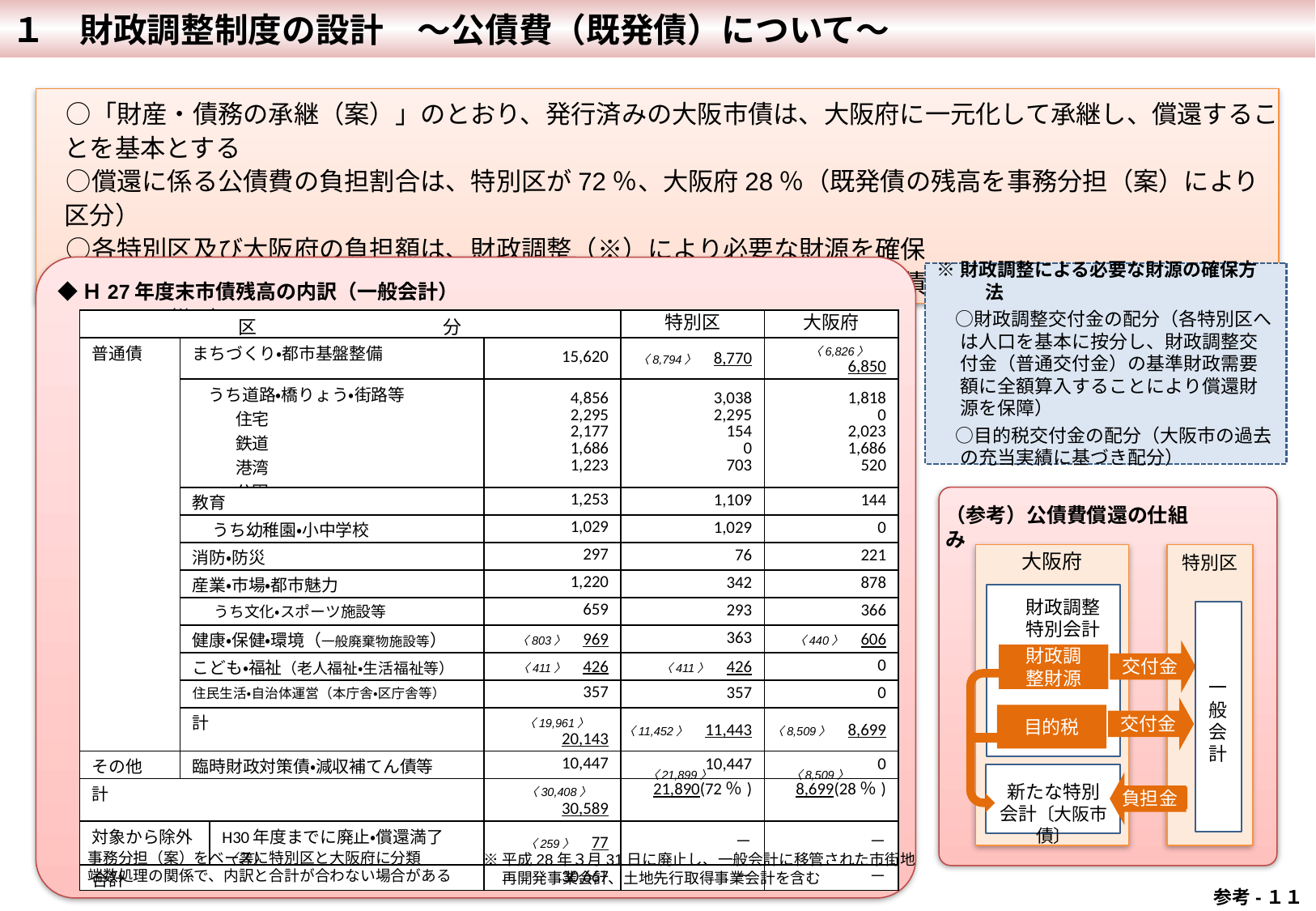

１　財政調整制度の設計　～公債費（既発債）について～
　○「財産・債務の承継（案）」のとおり、発行済みの大阪市債は、大阪府に一元化して承継し、償還することを基本とする
　○償還に係る公債費の負担割合は、特別区が72％、大阪府28％（既発債の残高を事務分担（案）により区分）
　○各特別区及び大阪府の負担額は、財政調整（※）により必要な財源を確保
　○既発債の公債費は毎年減少。この減少分に充てていた財源は、新規発行債の償還等に充当可能

※財政調整による必要な財源の確保方法
　○財政調整交付金の配分（各特別区へは人口を基本に按分し、財政調整交付金（普通交付金）の基準財政需要額に全額算入することにより償還財源を保障）
　○目的税交付金の配分（大阪市の過去の充当実績に基づき配分）
◆Ｈ27年度末市債残高の内訳（一般会計）　　　　　　　　　　　　　　　　　　　　　　　　　　（億円）
| 区　　　　　　　　　　分 |  |  |  | 特別区 | 大阪府 |
| --- | --- | --- | --- | --- | --- |
| 普通債 | まちづくり・都市基盤整備 |  | 15,620 | 〈8,794〉　8,770 | 〈6,826〉　6,850 |
|  | うち道路・橋りょう・街路等 住宅 鉄道 港湾 公園 |  | 4,856 2,295 2,177 1,686 1,223 | 3,038 2,295 154 0 703 | 1,818 0 2,023 1,686 520 |
|  | 教育 |  | 1,253 | 1,109 | 144 |
|  | うち幼稚園・小中学校 |  | 1,029 | 1,029 | 0 |
|  | 消防・防災 |  | 297 | 76 | 221 |
|  | 産業・市場・都市魅力 |  | 1,220 | 342 | 878 |
|  | うち文化・スポーツ施設等 |  | 659 | 293 | 366 |
|  | 健康・保健・環境（一般廃棄物施設等） |  | 〈803〉　969 | 363 | 〈440〉　606 |
|  | こども・福祉（老人福祉・生活福祉等） |  | 〈411〉　426 | 〈411〉　426 | 0 |
|  | 住民生活・自治体運営（本庁舎・区庁舎等） |  | 357 | 357 | 0 |
|  | 計 |  | 〈19,961〉　20,143 | 〈11,452〉　11,443 | 〈8,509〉　8,699 |
| その他 | 臨時財政対策債・減収補てん債等 |  | 10,447 | 10,447 | 0 |
| 計 |  |  | 〈30,408〉　30,589 | 21,890(72％) | 8,699(28％) |
| 対象から除外 |  | H30年度までに廃止・償還満了〈等〉 | 〈259〉　77 | － | － |
| 合計 |  |  | 30,667 | － | － |

大阪府

財政調整
特別会計
財政調
整財源
目的税

新たな特別会計〔大阪市債〕
特別区

一般会計

交付金

交付金

負担金
（参考）公債費償還の仕組み

〈21,899〉
〈8,509〉
事務分担（案）をベースに特別区と大阪府に分類
端数処理の関係で、内訳と合計が合わない場合がある
※平成28年３月31日に廃止し、一般会計に移管された市街地
　 再開発事業会計、土地先行取得事業会計を含む
 参考-１１